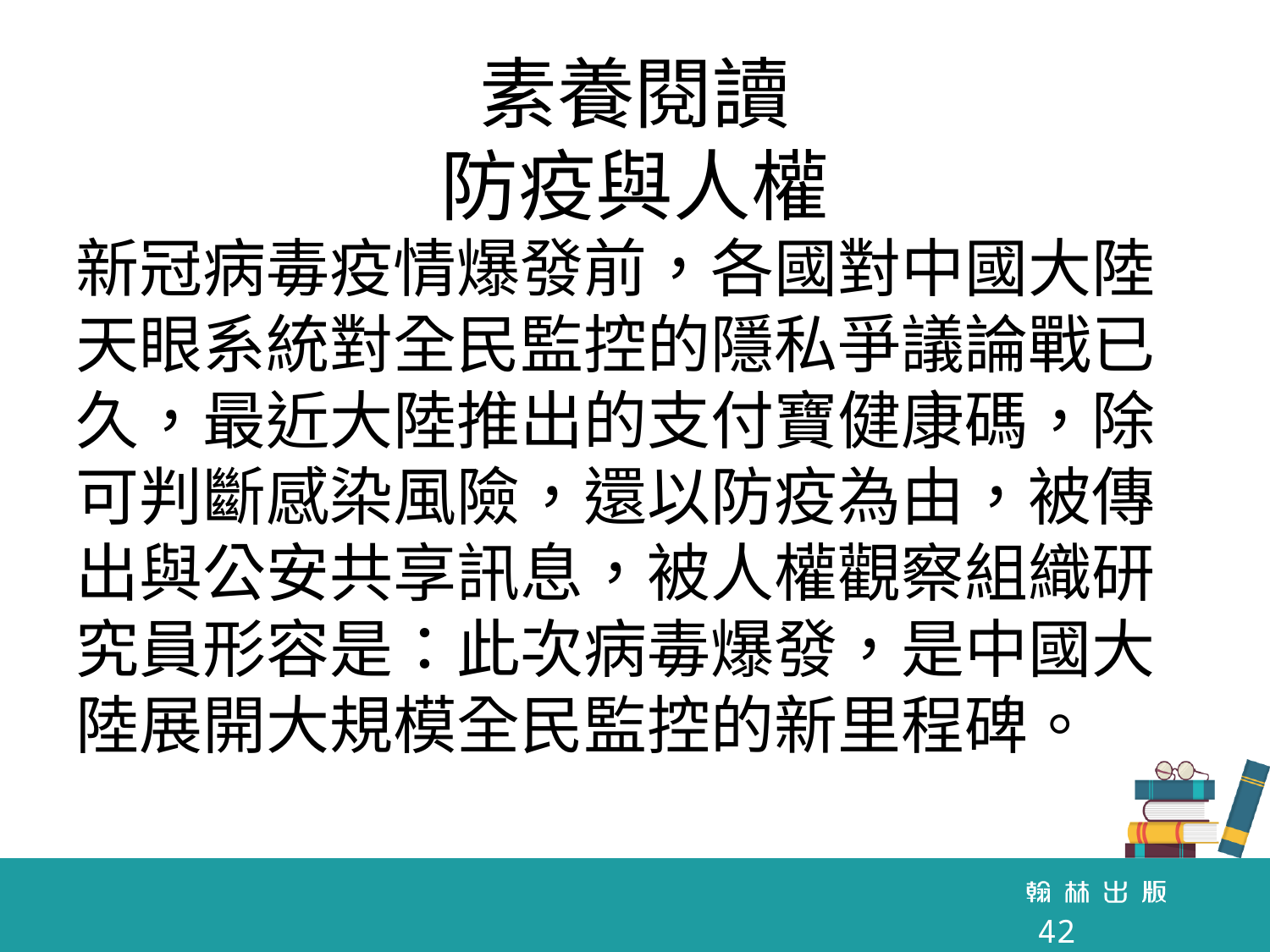

# 素養閱讀 防疫與人權
新冠病毒疫情爆發前，各國對中國大陸天眼系統對全民監控的隱私爭議論戰已久，最近大陸推出的支付寶健康碼，除可判斷感染風險，還以防疫為由，被傳出與公安共享訊息，被人權觀察組織研究員形容是：此次病毒爆發，是中國大陸展開大規模全民監控的新里程碑。
42